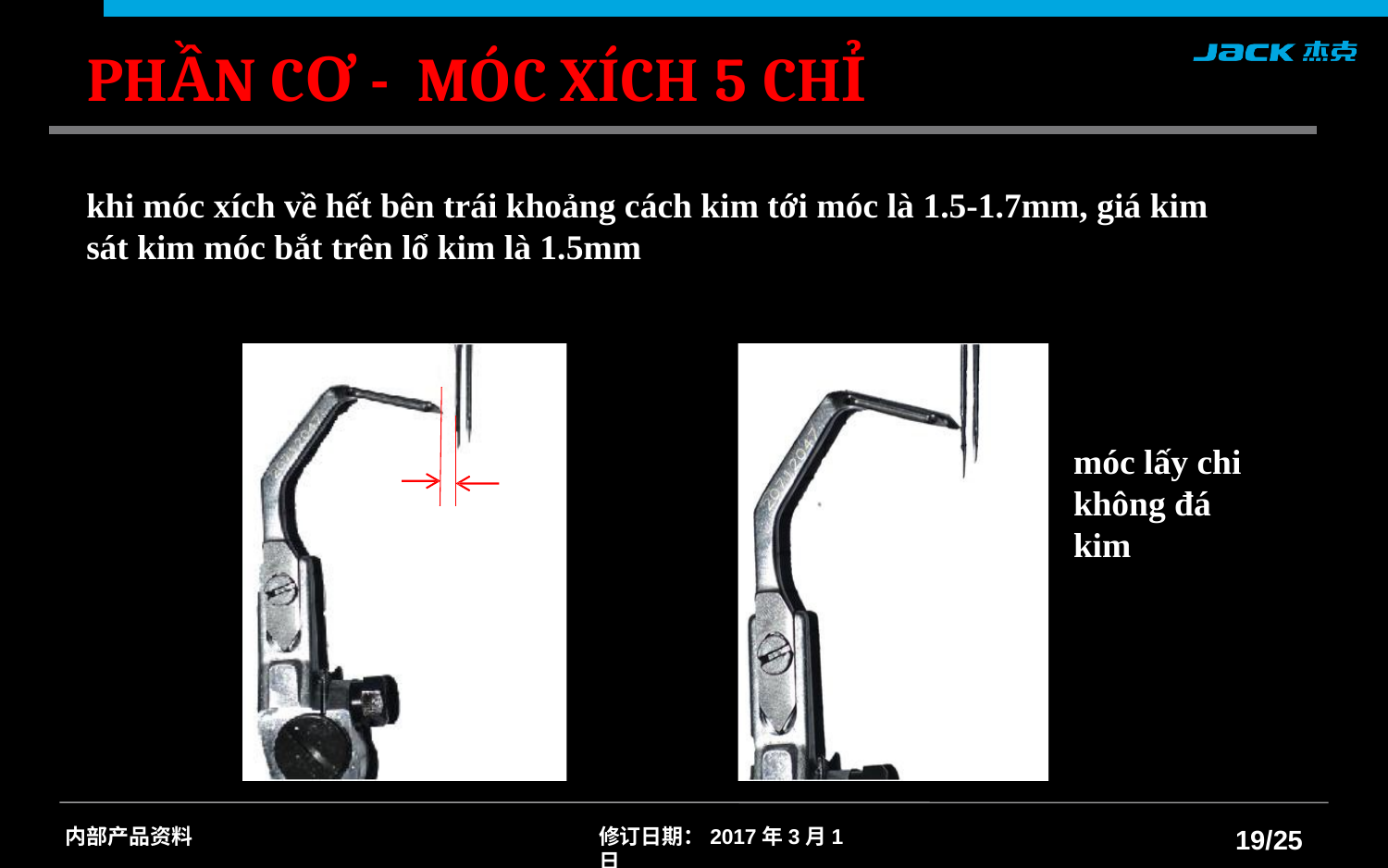

PHẦN CƠ -  MÓC XÍCH 5 CHỈ

khi móc xích về hết bên trái khoảng cách kim tới móc là 1.5-1.7mm, giá kim sát kim móc bắt trên lổ kim là 1.5mm

móc lấy chi không đá kim

19/25
内部产品资料
修订日期：2017年3月1日